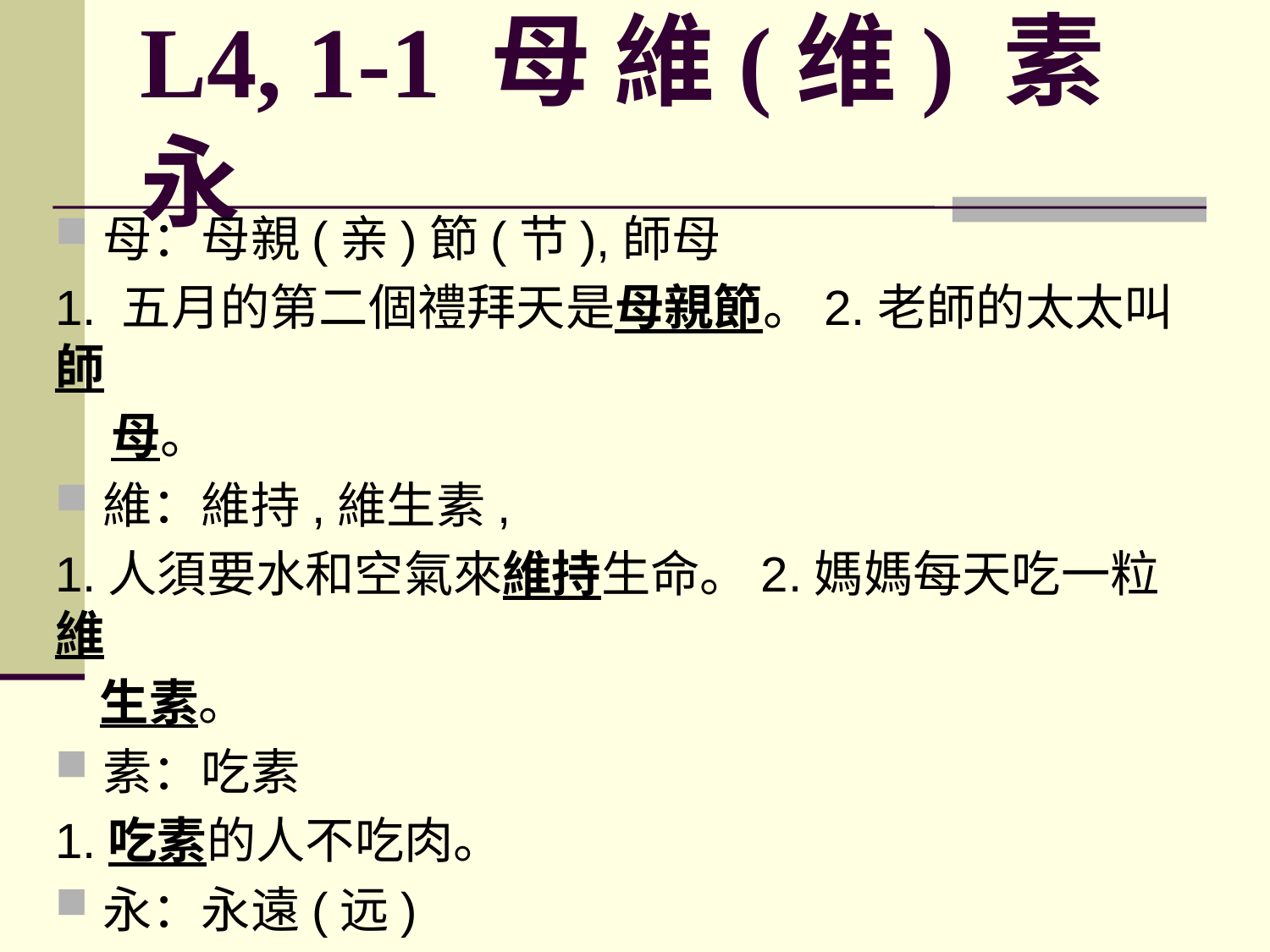

# L4, 1-1 母 維(维) 素 永
母：母親(亲)節(节),師母
1. 五月的第二個禮拜天是母親節。2.老師的太太叫師
    母。
維：維持,維生素,
1.人須要水和空氣來維持生命。2.媽媽每天吃一粒維
   生素。
素：吃素
1.吃素的人不吃肉。
永：永遠(远)
1.我祝你永遠健康！